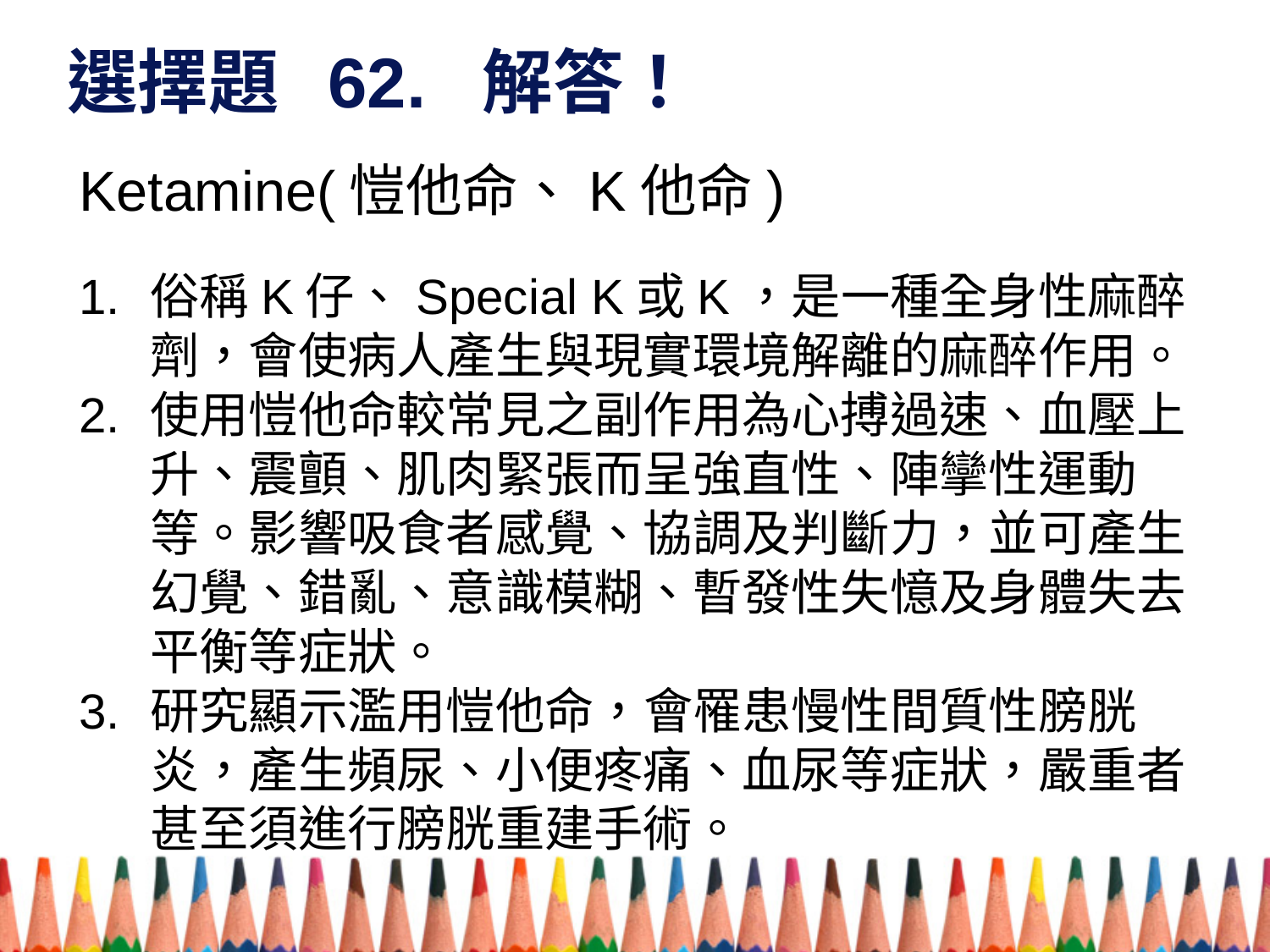

# 選擇題  62.  解答！
Ketamine(愷他命、K他命)

俗稱K仔、Special K或K，是一種全身性麻醉劑，會使病人產生與現實環境解離的麻醉作用。
使用愷他命較常見之副作用為心搏過速、血壓上升、震顫、肌肉緊張而呈強直性、陣攣性運動等。影響吸食者感覺、協調及判斷力，並可產生幻覺、錯亂、意識模糊、暫發性失憶及身體失去平衡等症狀。
研究顯示濫用愷他命，會罹患慢性間質性膀胱炎，產生頻尿、小便疼痛、血尿等症狀，嚴重者甚至須進行膀胱重建手術。